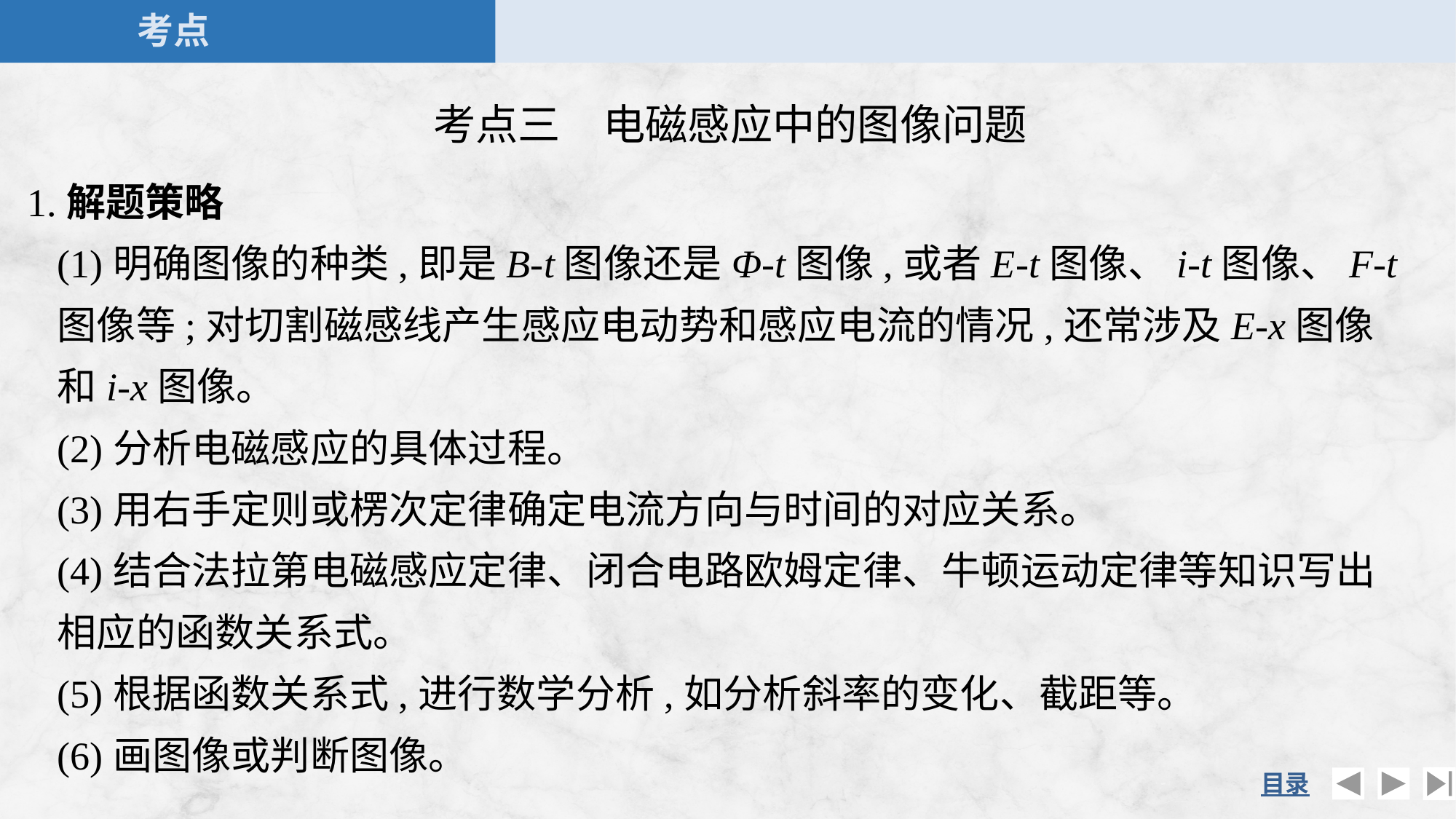

考点三　电磁感应中的图像问题
1.解题策略
	(1)明确图像的种类,即是B-t图像还是Φ-t图像,或者E-t图像、i-t图像、F-t图像等;对切割磁感线产生感应电动势和感应电流的情况,还常涉及E-x图像和i-x图像。
	(2)分析电磁感应的具体过程。
	(3)用右手定则或楞次定律确定电流方向与时间的对应关系。
	(4)结合法拉第电磁感应定律、闭合电路欧姆定律、牛顿运动定律等知识写出相应的函数关系式。
	(5)根据函数关系式,进行数学分析,如分析斜率的变化、截距等。
	(6)画图像或判断图像。